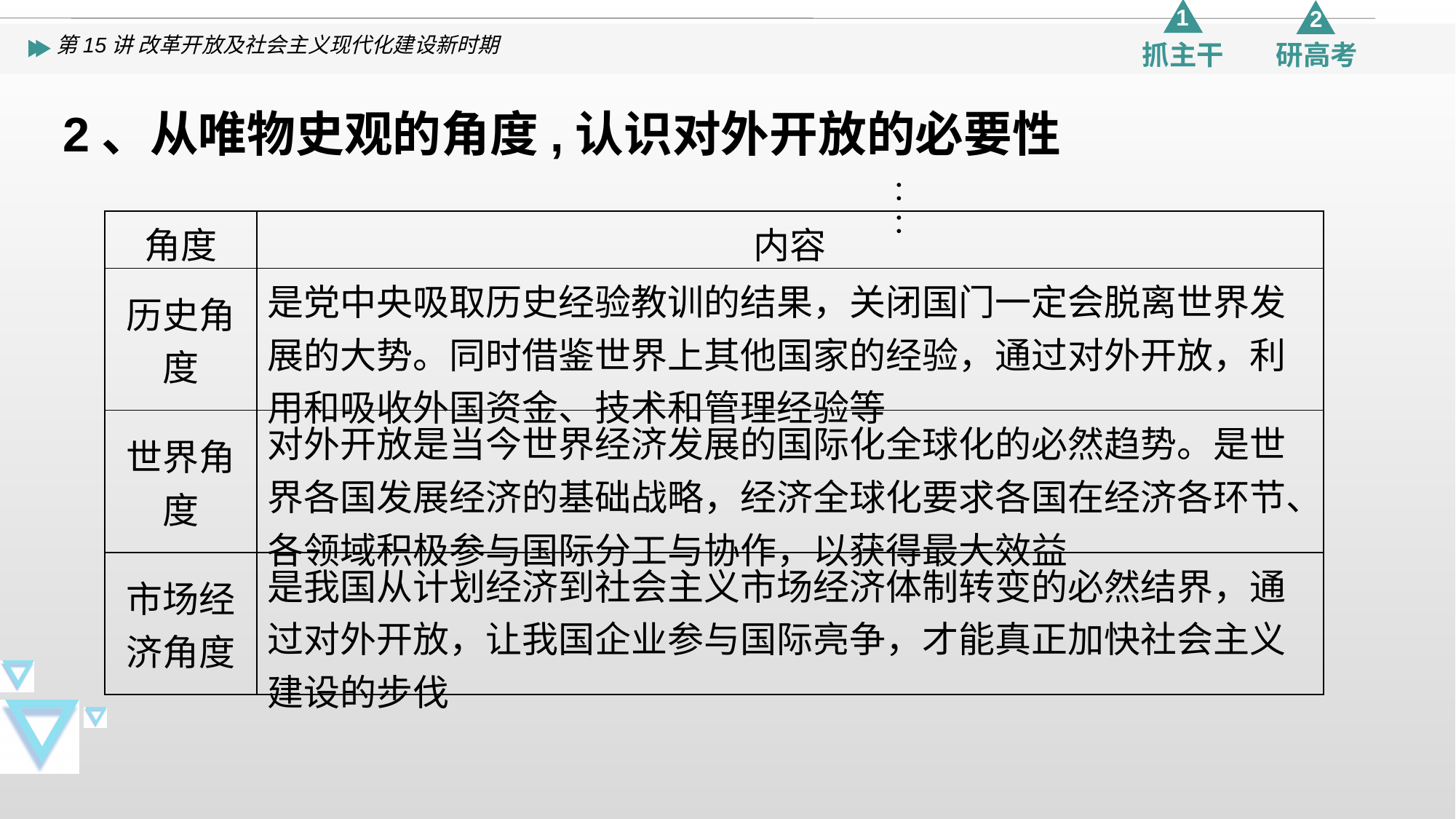

2、从唯物史观的角度,认识对外开放的必要性
：
：
| 角度 | 内容 |
| --- | --- |
| 历史角度 | 是党中央吸取历史经验教训的结果，关闭国门一定会脱离世界发展的大势。同时借鉴世界上其他国家的经验，通过对外开放，利用和吸收外国资金、技术和管理经验等 |
| 世界角度 | 对外开放是当今世界经济发展的国际化全球化的必然趋势。是世界各国发展经济的基础战略，经济全球化要求各国在经济各环节、各领域积极参与国际分工与协作，以获得最大效益 |
| 市场经济角度 | 是我国从计划经济到社会主义市场经济体制转变的必然结界，通过对外开放，让我国企业参与国际亮争，才能真正加快社会主义建设的步伐 |